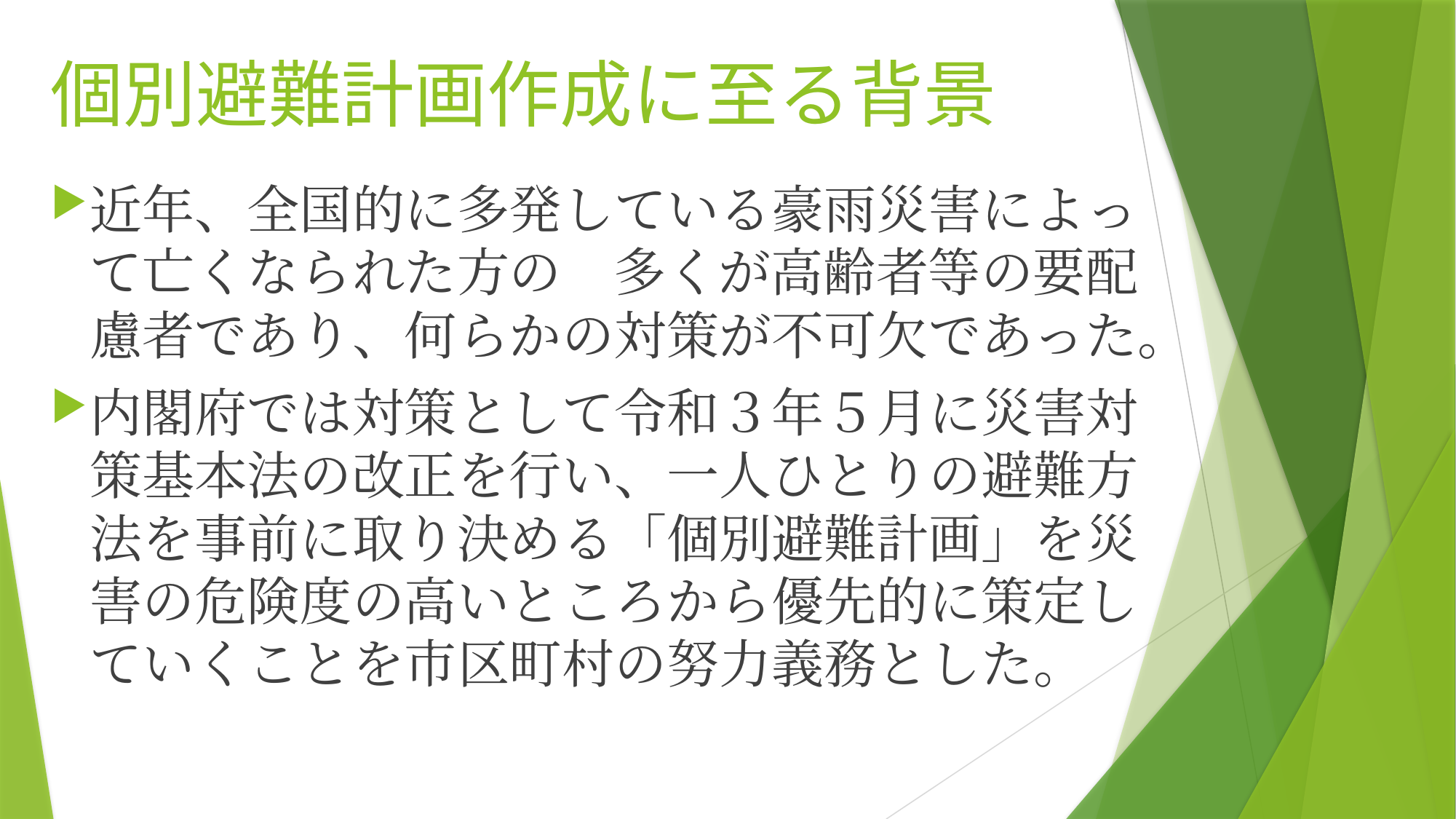

# 個別避難計画作成に至る背景
近年、全国的に多発している豪雨災害によって亡くなられた方の	多くが高齢者等の要配慮者であり、何らかの対策が不可欠であった。
内閣府では対策として令和３年５月に災害対策基本法の改正を行い、一人ひとりの避難方法を事前に取り決める「個別避難計画」を災害の危険度の高いところから優先的に策定していくことを市区町村の努力義務とした。